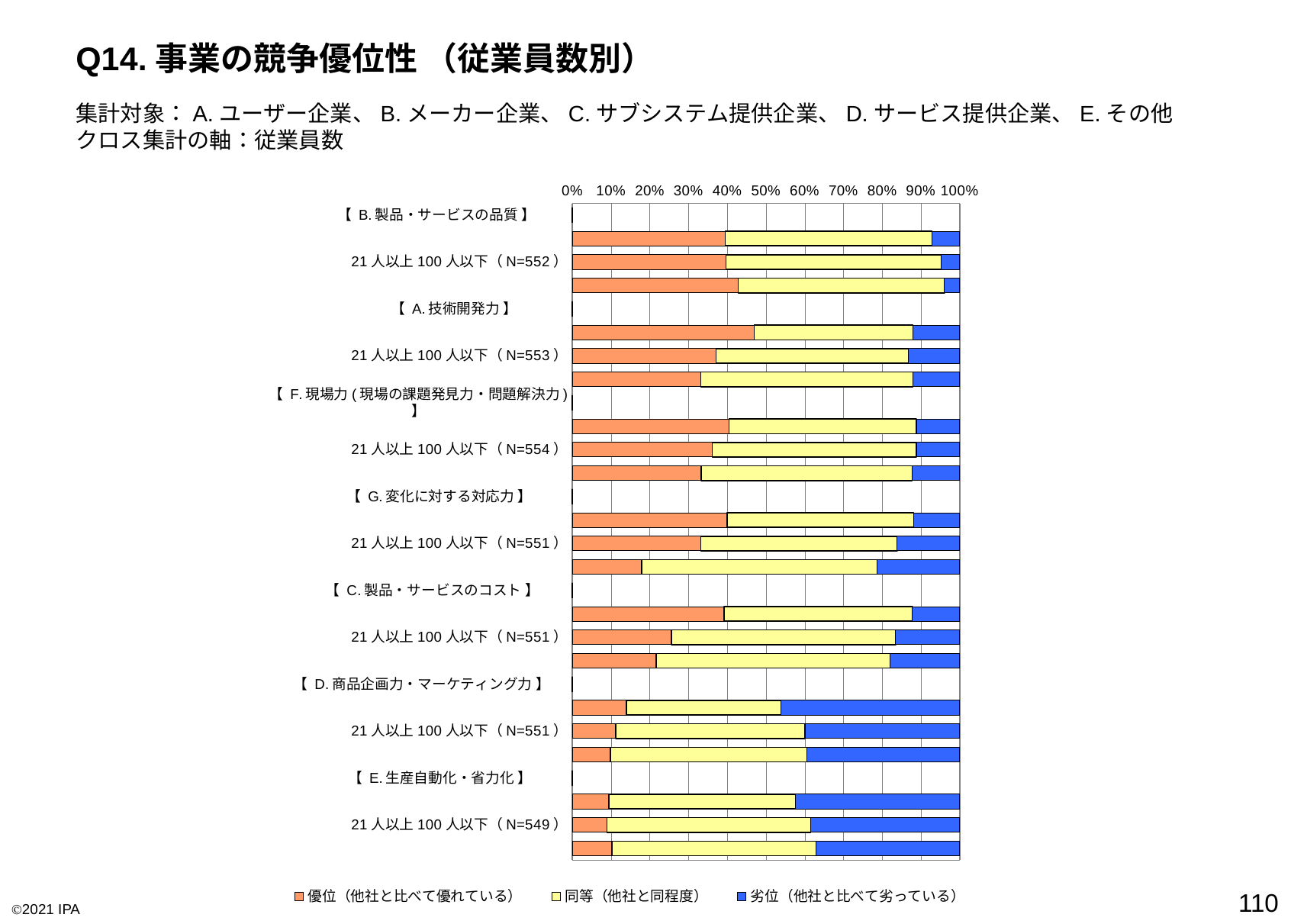

Q14.事業の競争優位性 （従業員数別）
集計対象：A.ユーザー企業、B.メーカー企業、C.サブシステム提供企業、D.サービス提供企業、E.その他
クロス集計の軸：従業員数

### Chart

| Category | 優位（他社と比べて優れている） | 同等（他社と同程度） | 劣位（他社と比べて劣っている） |
|---|---|---|---|
| 【 B.製品・サービスの品質 】          | 0.0 | 0.0 | 0.0 |
| 20人以下（N=591） | 0.3942470389170897 | 0.5346869712351946 | 0.07106598984771574 |
| 21人以上100人以下（N=552） | 0.3967391304347826 | 0.5561594202898551 | 0.04710144927536232 |
| 101人以上（N=355） | 0.428169014084507 | 0.532394366197183 | 0.03943661971830986 |
| 【 A.技術開発力 】               | 0.0 | 0.0 | 0.0 |
| 20人以下（N=596） | 0.4697986577181208 | 0.40939597315436244 | 0.12080536912751678 |
| 21人以上100人以下（N=553） | 0.3707052441229656 | 0.4972875226039783 | 0.13200723327305605 |
| 101人以上（N=356） | 0.33146067415730335 | 0.547752808988764 | 0.12078651685393259 |
| 【 F.現場力(現場の課題発見力・問題解決力) 】 | 0.0 | 0.0 | 0.0 |
| 20人以下（N=583） | 0.40480274442538594 | 0.483704974271012 | 0.11149228130360206 |
| 21人以上100人以下（N=554） | 0.36101083032490977 | 0.5270758122743683 | 0.11191335740072202 |
| 101人以上（N=358） | 0.3324022346368715 | 0.5446927374301676 | 0.12290502793296089 |
| 【 G.変化に対する対応力 】           | 0.0 | 0.0 | 0.0 |
| 20人以下（N=581） | 0.3993115318416523 | 0.4819277108433735 | 0.11876075731497418 |
| 21人以上100人以下（N=551） | 0.33212341197822143 | 0.5063520871143375 | 0.16152450090744103 |
| 101人以上（N=357） | 0.1792717086834734 | 0.6078431372549019 | 0.21288515406162464 |
| 【 C.製品・サービスのコスト 】         | 0.0 | 0.0 | 0.0 |
| 20人以下（N=590） | 0.39152542372881355 | 0.4864406779661017 | 0.12203389830508475 |
| 21人以上100人以下（N=551） | 0.2558983666061706 | 0.5789473684210527 | 0.16515426497277677 |
| 101人以上（N=356） | 0.21629213483146068 | 0.6039325842696629 | 0.1797752808988764 |
| 【 D.商品企画力・マーケティング力 】      | 0.0 | 0.0 | 0.0 |
| 20人以下（N=589） | 0.13921901528013583 | 0.398981324278438 | 0.4617996604414261 |
| 21人以上100人以下（N=551） | 0.11252268602540835 | 0.4882032667876588 | 0.3992740471869328 |
| 101人以上（N=358） | 0.09776536312849161 | 0.5083798882681564 | 0.39385474860335196 |
| 【 E.生産自動化・省力化 】           | 0.0 | 0.0 | 0.0 |
| 20人以下（N=576） | 0.09375 | 0.4826388888888889 | 0.4236111111111111 |
| 21人以上100人以下（N=549） | 0.08925318761384335 | 0.5264116575591985 | 0.3843351548269581 |
| 101人以上（N=354） | 0.1016949152542373 | 0.5282485875706214 | 0.3700564971751412 |